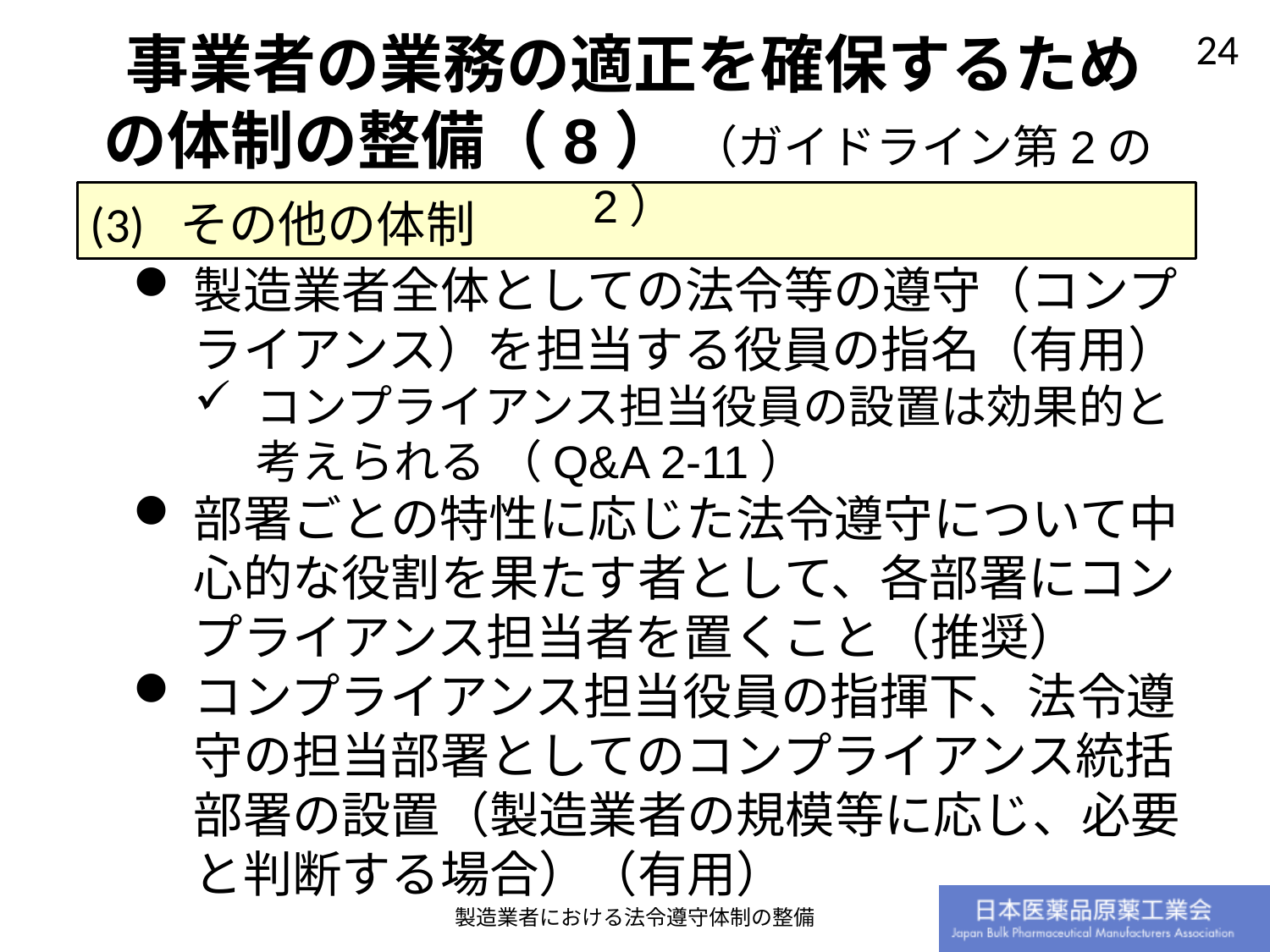

事業者の業務の適正を確保するための体制の整備（8） （ガイドライン第2の2）
(3)  その他の体制
製造業者全体としての法令等の遵守（コンプライアンス）を担当する役員の指名（有用）
コンプライアンス担当役員の設置は効果的と考えられる （Q&A 2-11）
部署ごとの特性に応じた法令遵守について中心的な役割を果たす者として、各部署にコンプライアンス担当者を置くこと（推奨）
コンプライアンス担当役員の指揮下、法令遵守の担当部署としてのコンプライアンス統括部署の設置（製造業者の規模等に応じ、必要と判断する場合）（有用）
製造業者における法令遵守体制の整備